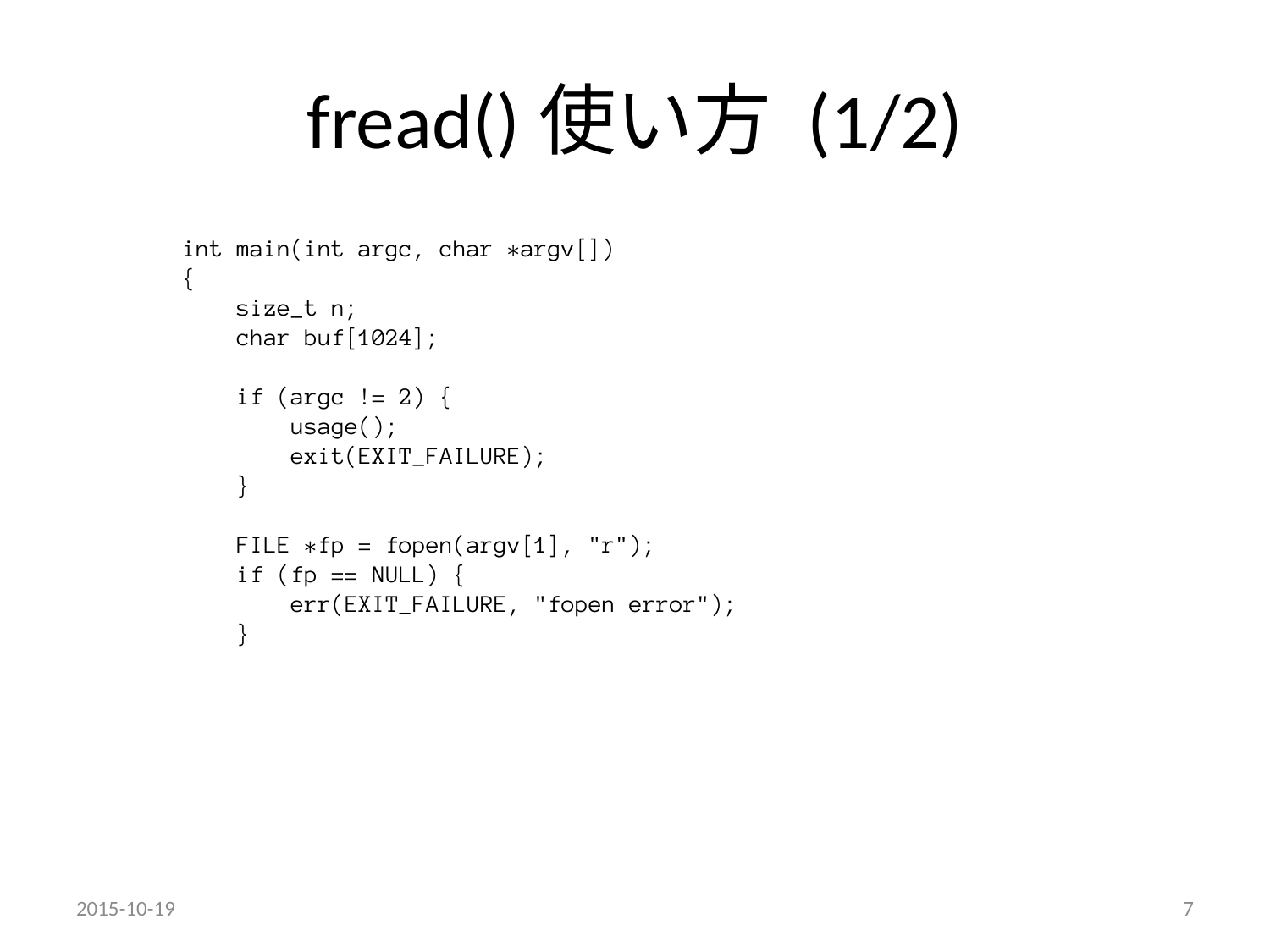

# fread()使い方 (1/2)
int main(int argc, char *argv[])
{
    size_t n;
    char buf[1024];

    if (argc != 2) {
        usage();
        exit(EXIT_FAILURE);
    }

    FILE *fp = fopen(argv[1], "r");
    if (fp == NULL) {
        err(EXIT_FAILURE, "fopen error");
    }

2015-10-19
7